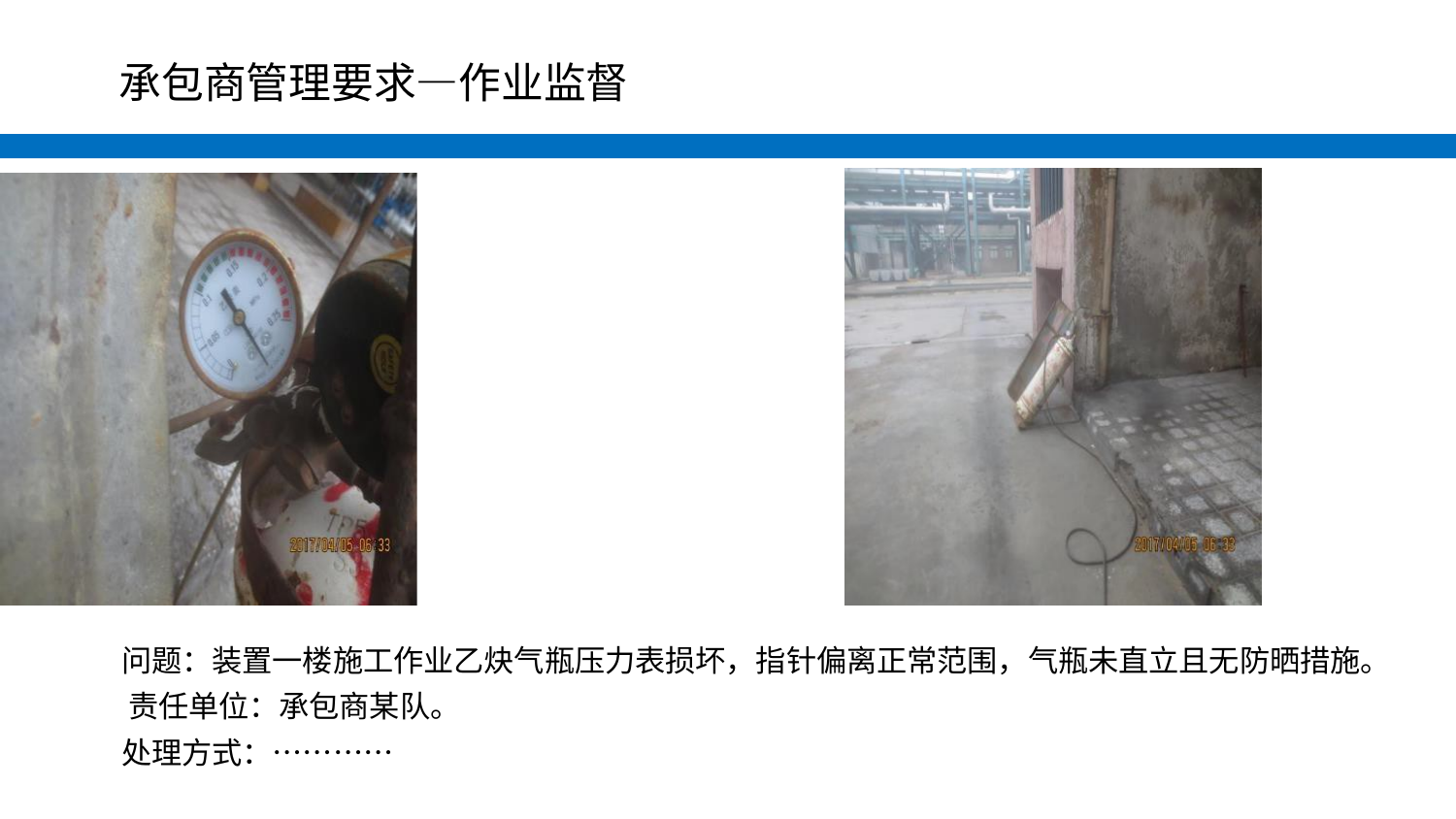

#
承包商管理要求—作业监督

问题：装置一楼施工作业乙炔气瓶压力表损坏，指针偏离正常范围，气瓶未直立且无防晒措施。  责任单位：承包商某队。
处理方式：…………